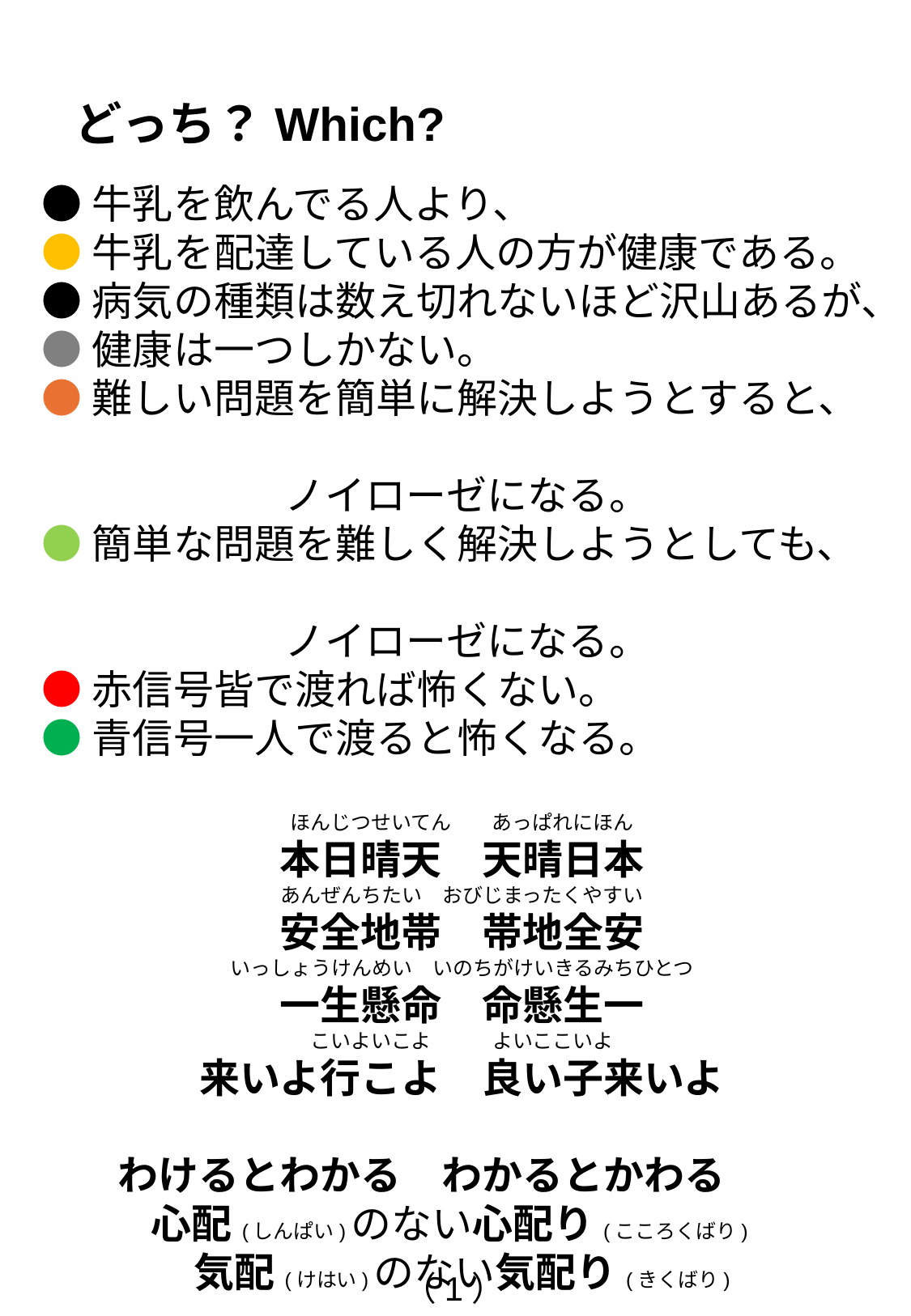

# どっち？Which?
●牛乳を飲んでる人より、
●牛乳を配達している人の方が健康である。
●病気の種類は数え切れないほど沢山あるが、
●健康は一つしかない。
●難しい問題を簡単に解決しようとすると、
								ノイローゼになる。
●簡単な問題を難しく解決しようとしても、
								ノイローゼになる。
●赤信号皆で渡れば怖くない。
●青信号一人で渡ると怖くなる。

ほんじつせいてん　　あっぱれにほん
本日晴天　天晴日本
あんぜんちたい　おびじまったくやすい
安全地帯　帯地全安
いっしょうけんめい　いのちがけいきるみちひとつ
一生懸命　命懸生一
こいよいこよ　　　よいここいよ
来いよ行こよ　良い子来いよ

わけるとわかる　わかるとかわる
心配(しんぱい)のない心配り(こころくばり)
気配(けはい)のない気配り(きくばり)

（1）